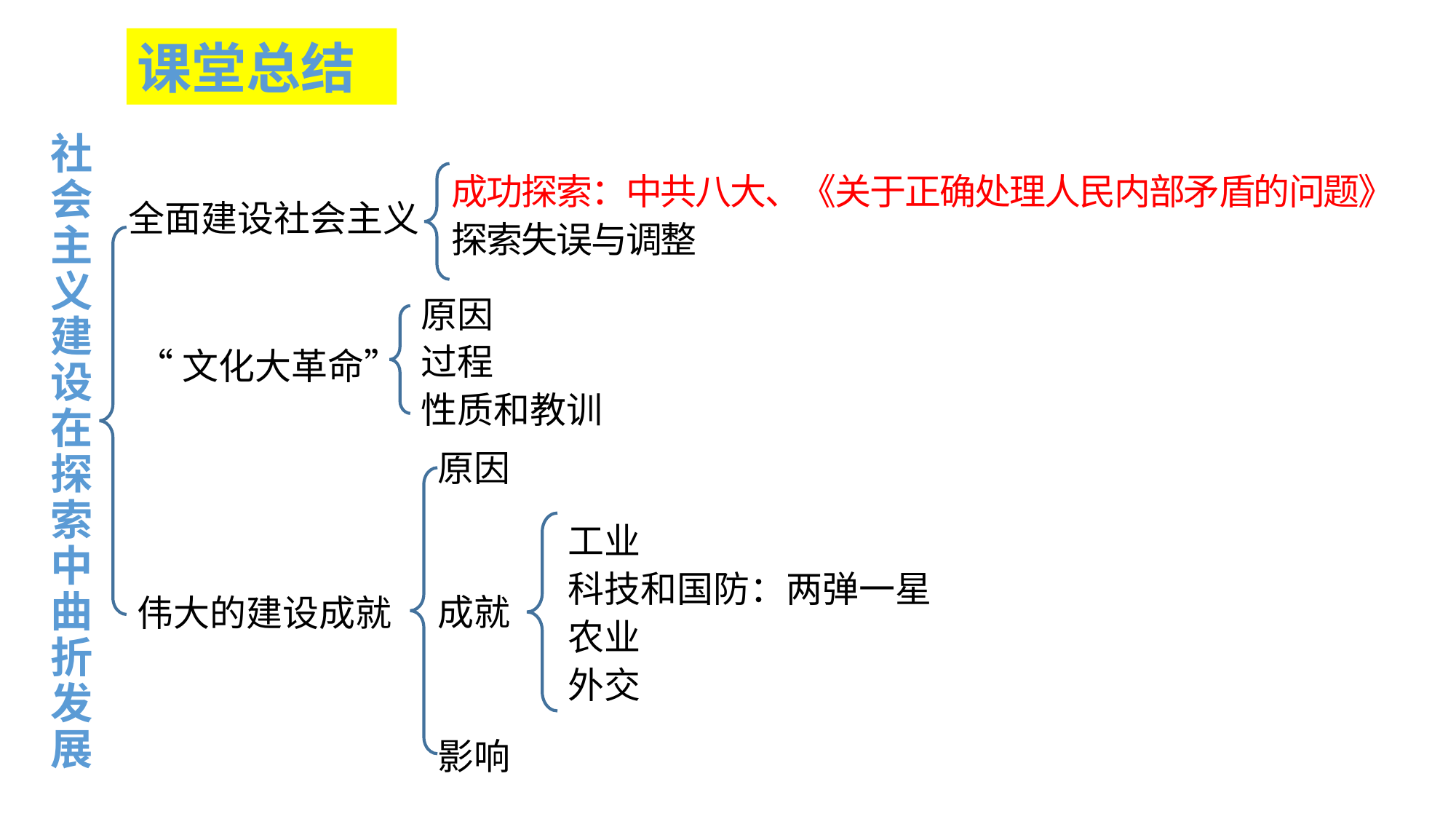

课堂总结
社会主义建设在探索中曲折发展
成功探索：中共八大、《关于正确处理人民内部矛盾的问题》
探索失误与调整

全面建设社会主义

原因
过程
性质和教训

“文化大革命”
原因

成就

影响

工业
科技和国防：两弹一星
农业
外交

伟大的建设成就